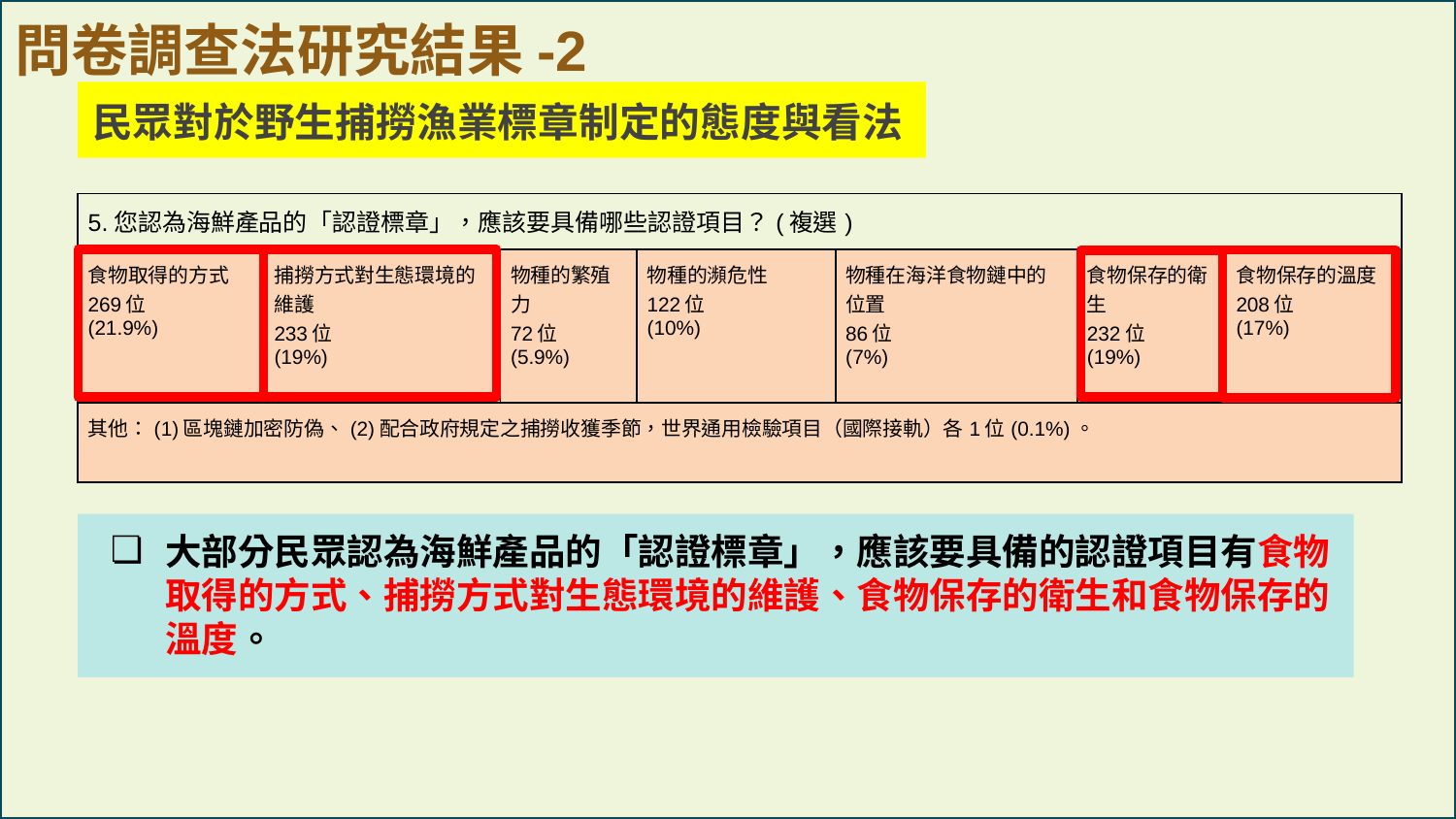

問卷調查法研究結果-2
民眾對於野生捕撈漁業標章制定的態度與看法
| 5.您認為海鮮產品的「認證標章」，應該要具備哪些認證項目？(複選) |  |  |  |  |  |  |  |  |  |  |  |  |
| --- | --- | --- | --- | --- | --- | --- | --- | --- | --- | --- | --- | --- |
| 食物取得的方式 269位 (21.9%) | 捕撈方式對生態環境的維護 233位 (19%) |  |  | 物種的繁殖力 72位 (5.9%) | 物種的瀕危性 122位 (10%) |  | 物種在海洋食物鏈中的位置 86位 (7%) |  |  | 食物保存的衛生 232位 (19%) |  | 食物保存的溫度 208位 (17%) |
| 其他：(1)區塊鏈加密防偽、(2)配合政府規定之捕撈收獲季節，世界通用檢驗項目（國際接軌）各1位(0.1%)。 |  |  |  |  |  |  |  |  |  |  |  |  |

大部分民眾認為海鮮產品的「認證標章」，應該要具備的認證項目有食物取得的方式、捕撈方式對生態環境的維護、食物保存的衛生和食物保存的溫度。